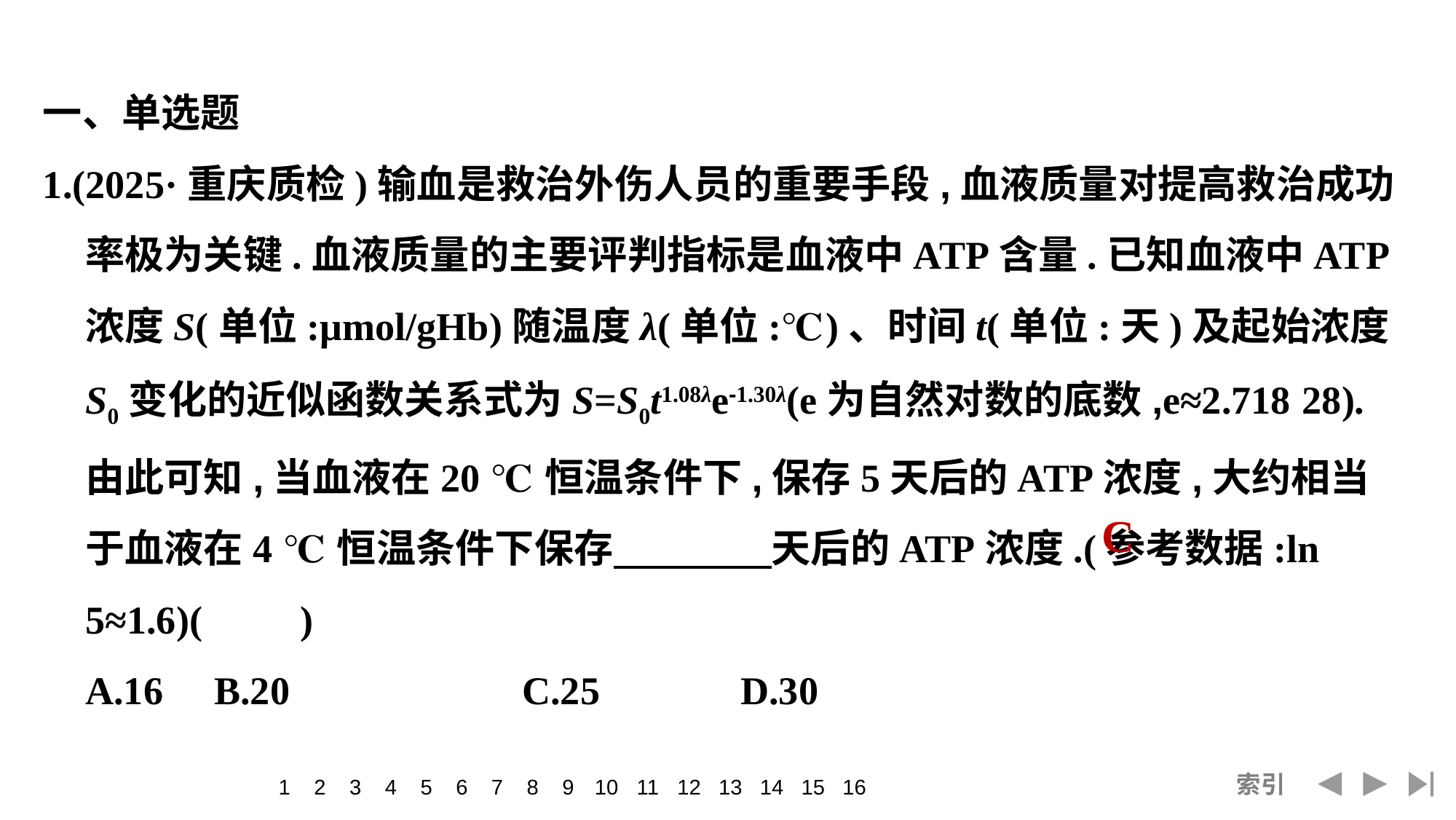

一、单选题
1.(2025·重庆质检)输血是救治外伤人员的重要手段,血液质量对提高救治成功率极为关键.血液质量的主要评判指标是血液中ATP含量.已知血液中ATP浓度S(单位:μmol/gHb)随温度λ(单位:℃)、时间t(单位:天)及起始浓度S0变化的近似函数关系式为S=S0t1.08λe-1.30λ(e为自然对数的底数,e≈2.718 28).由此可知,当血液在20 ℃恒温条件下,保存5天后的ATP浓度,大约相当于血液在4 ℃恒温条件下保存　　　　天后的ATP浓度.(参考数据:ln 5≈1.6)(　　)
	A.16  	  B.20			C.25		D.30
C